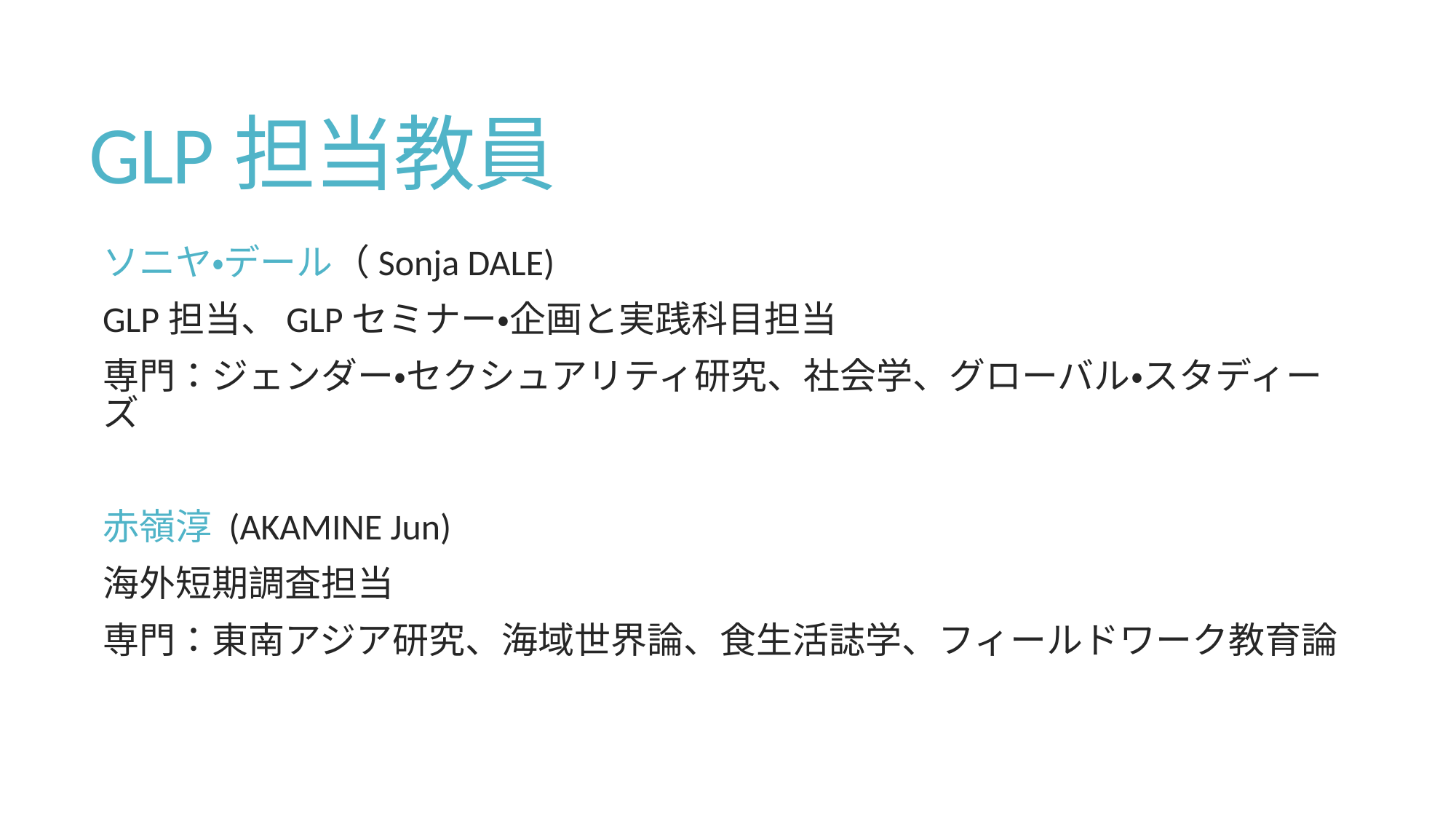

# GLP担当教員
ソニヤ・デール（Sonja DALE)
GLP担当、GLPセミナー・企画と実践科目担当
専門：ジェンダー・セクシュアリティ研究、社会学、グローバル・スタディーズ

赤嶺淳 (AKAMINE Jun)
海外短期調査担当
専門：東南アジア研究、海域世界論、食生活誌学、フィールドワーク教育論